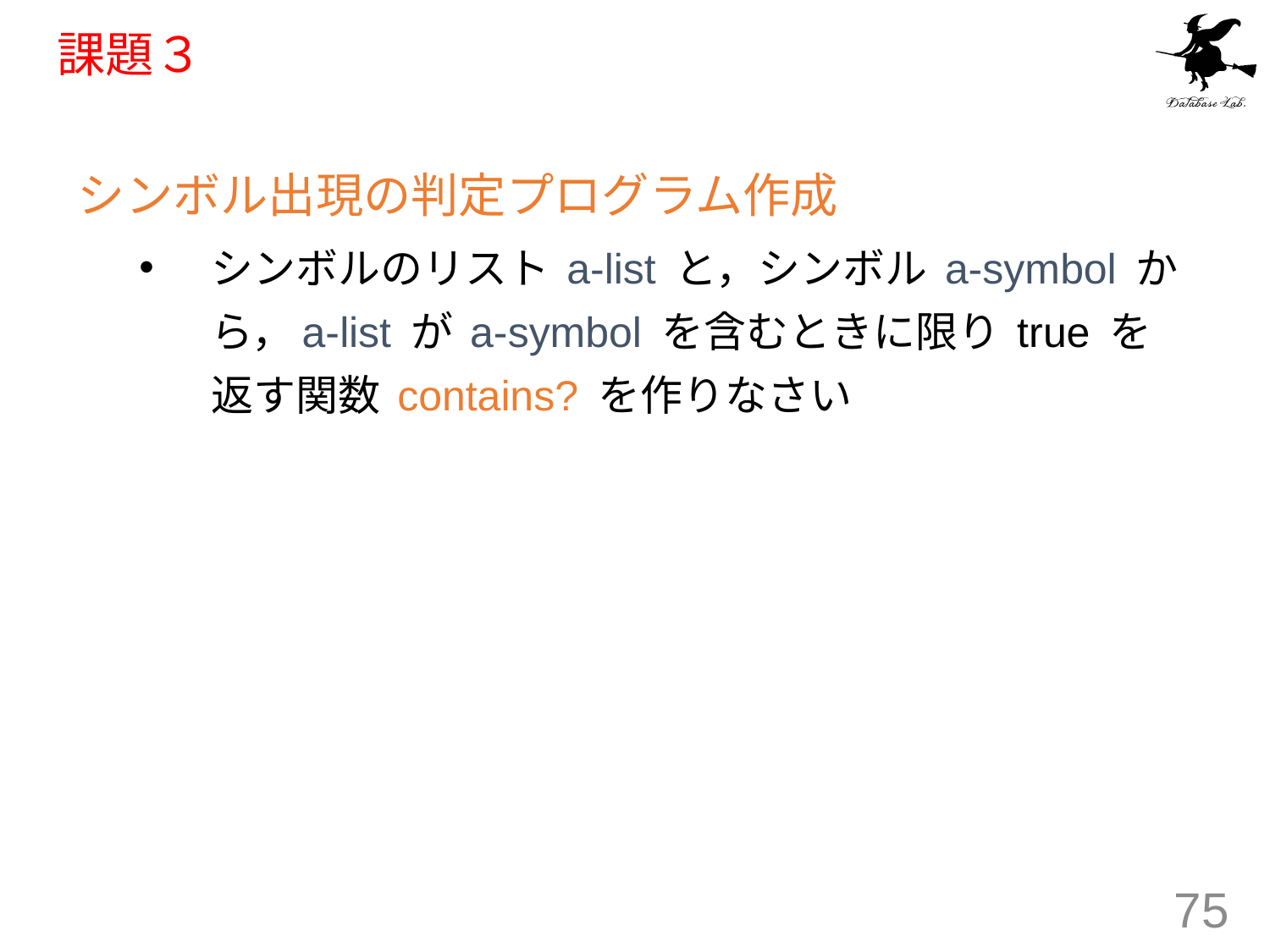

# 課題３
シンボル出現の判定プログラム作成
シンボルのリスト a-list と，シンボル a-symbol から，a-list が a-symbol を含むときに限り true を返す関数 contains? を作りなさい

75